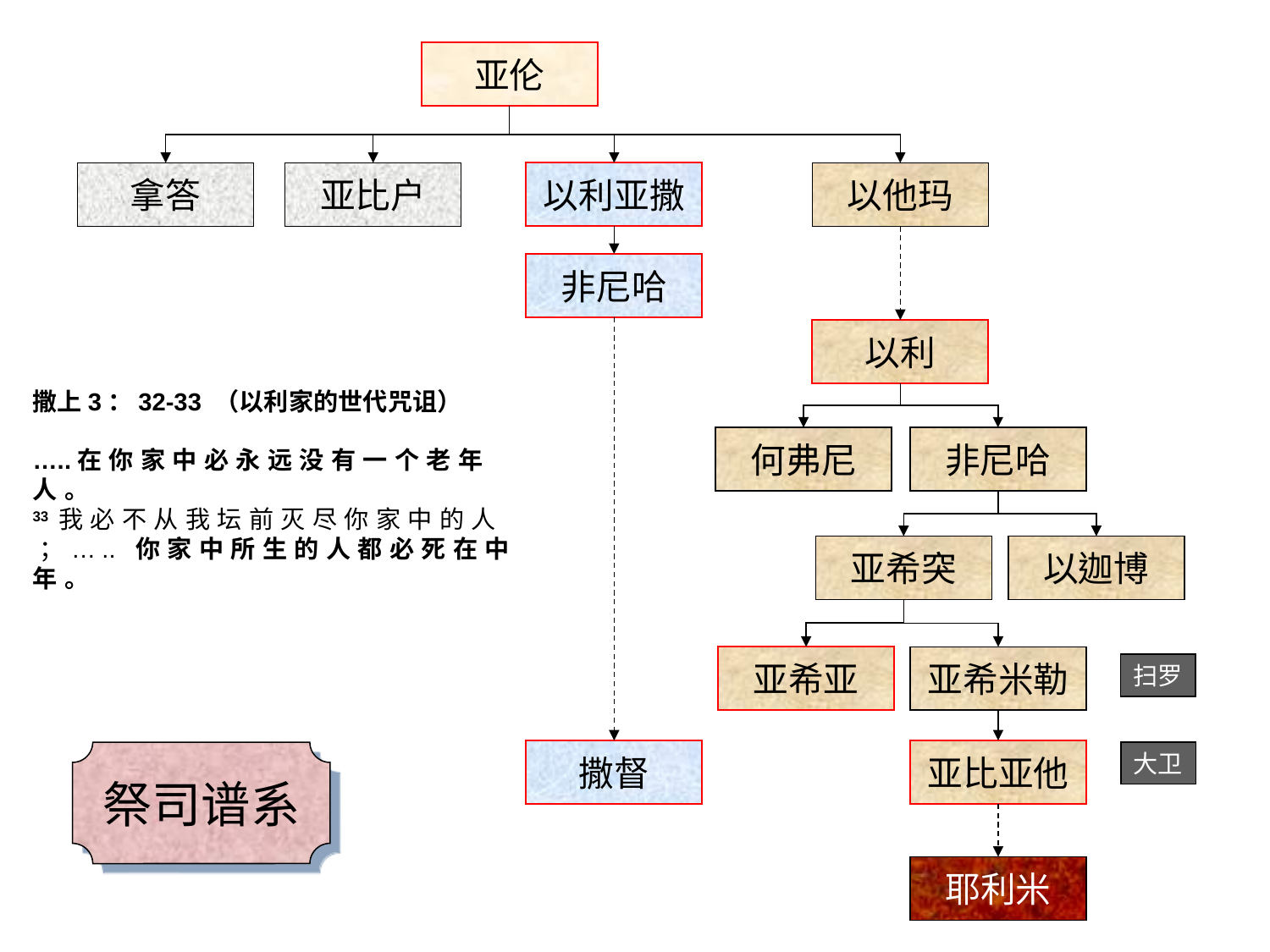

亚伦
拿答
亚比户
以利亚撒
以他玛
非尼哈
以利
撒上3：32-33 （以利家的世代咒诅）

…..在 你 家 中 必 永 远 没 有 一 个 老 年 人 。
33 我 必 不 从 我 坛 前 灭 尽 你 家 中 的 人 ； …..  你 家 中 所 生 的 人 都 必 死 在 中 年 。
何弗尼
非尼哈
亚希突
以迦博
亚希亚
亚希米勒
扫罗
撒督
亚比亚他
大卫
祭司谱系
耶利米